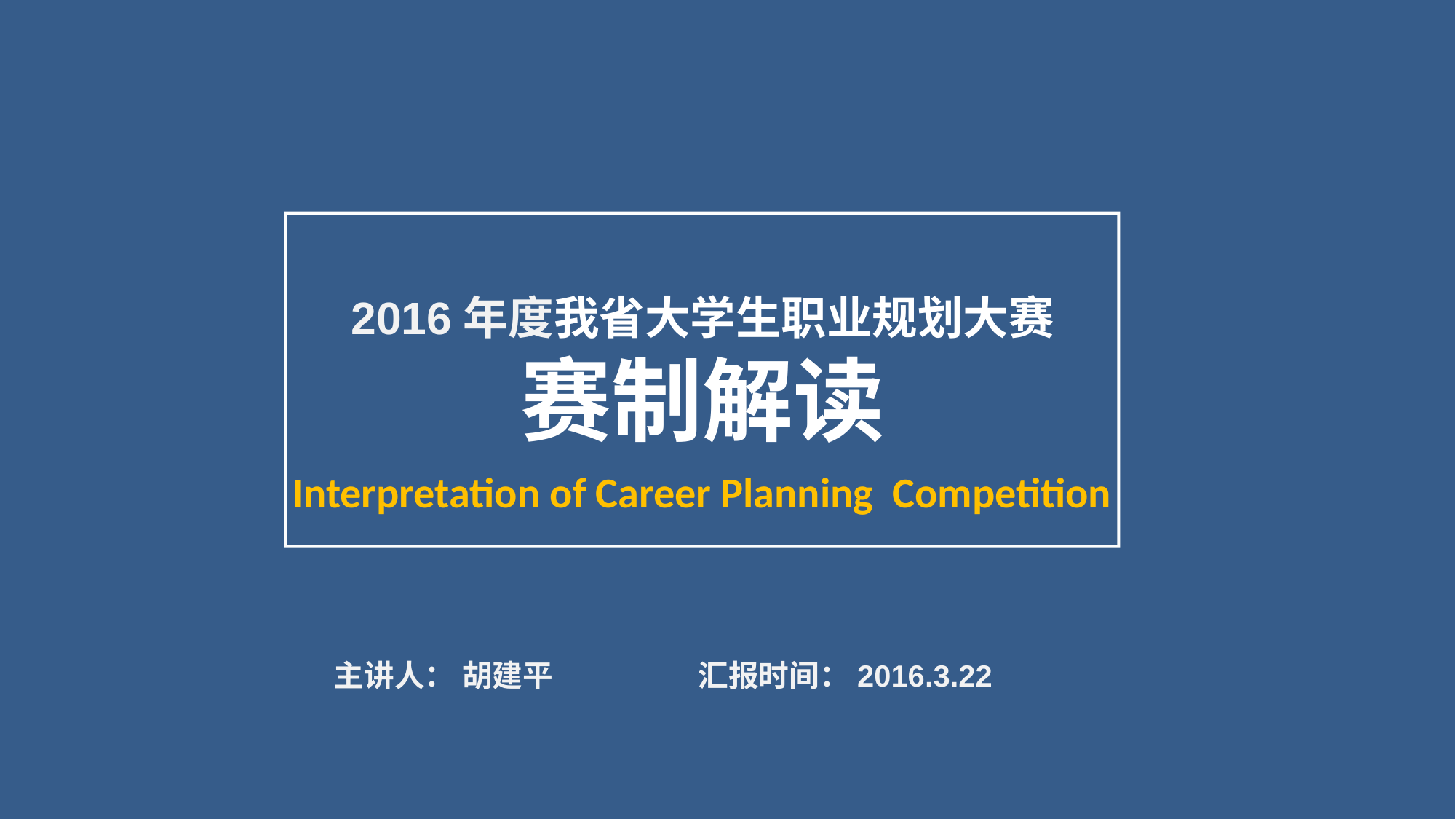

2016年度我省大学生职业规划大赛
赛制解读
 Interpretation of Career Planning  Competition
主讲人： 胡建平
汇报时间：2016.3.22